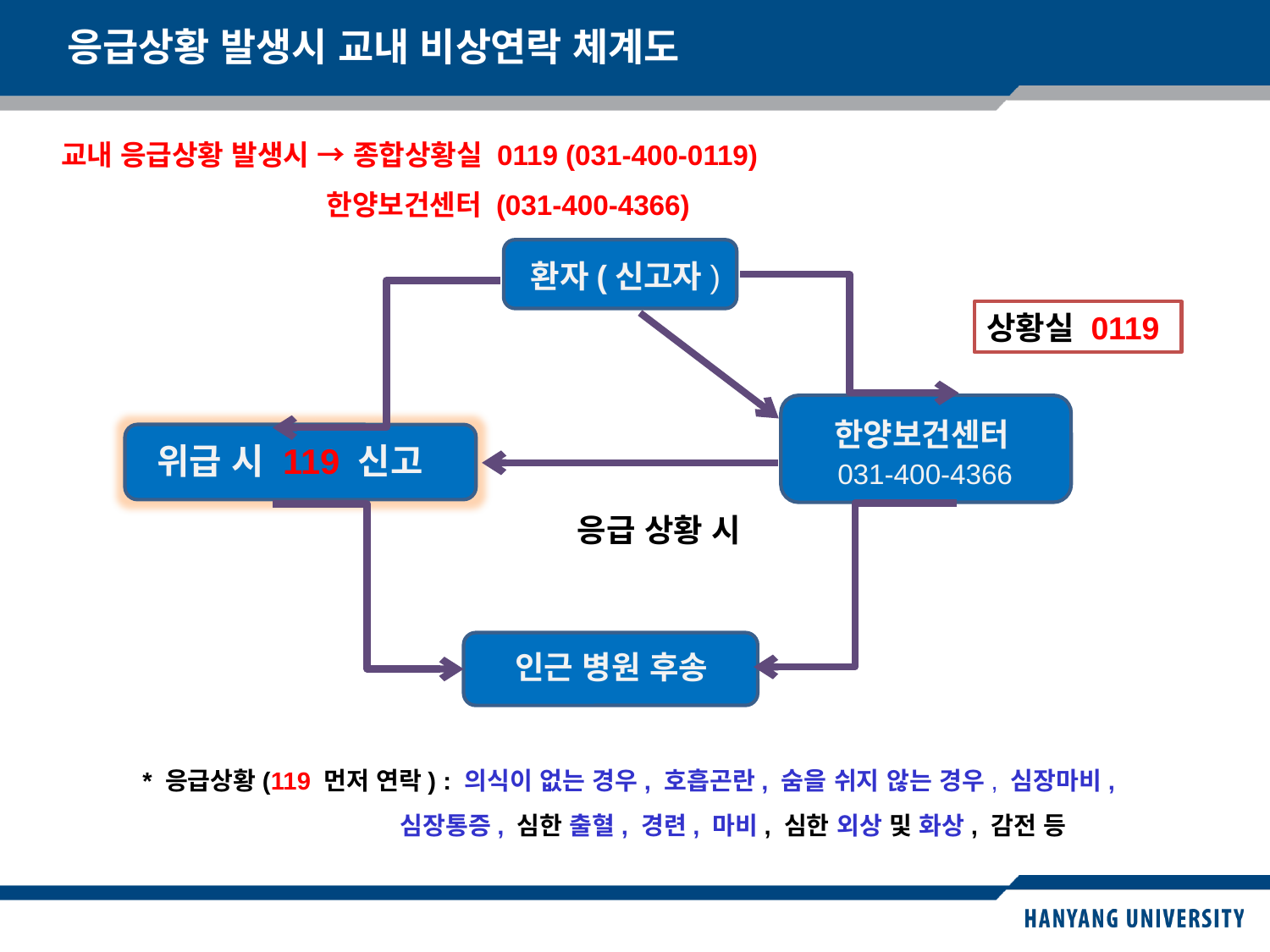

# 응급상황 발생시 교내 비상연락 체계도
교내 응급상황 발생시 → 종합상황실 0119 (031-400-0119)
                                 한양보건센터 (031-400-4366)

환자(신고자)

   한양보건센터

위급 시 119 신고
   031-400-4366

인근 병원 후송

상황실 0119
응급 상황 시
* 응급상황(119 먼저 연락) : 의식이 없는 경우, 호흡곤란, 숨을 쉬지 않는 경우, 심장마비,
                                    심장통증, 심한 출혈, 경련, 마비, 심한 외상 및 화상, 감전 등